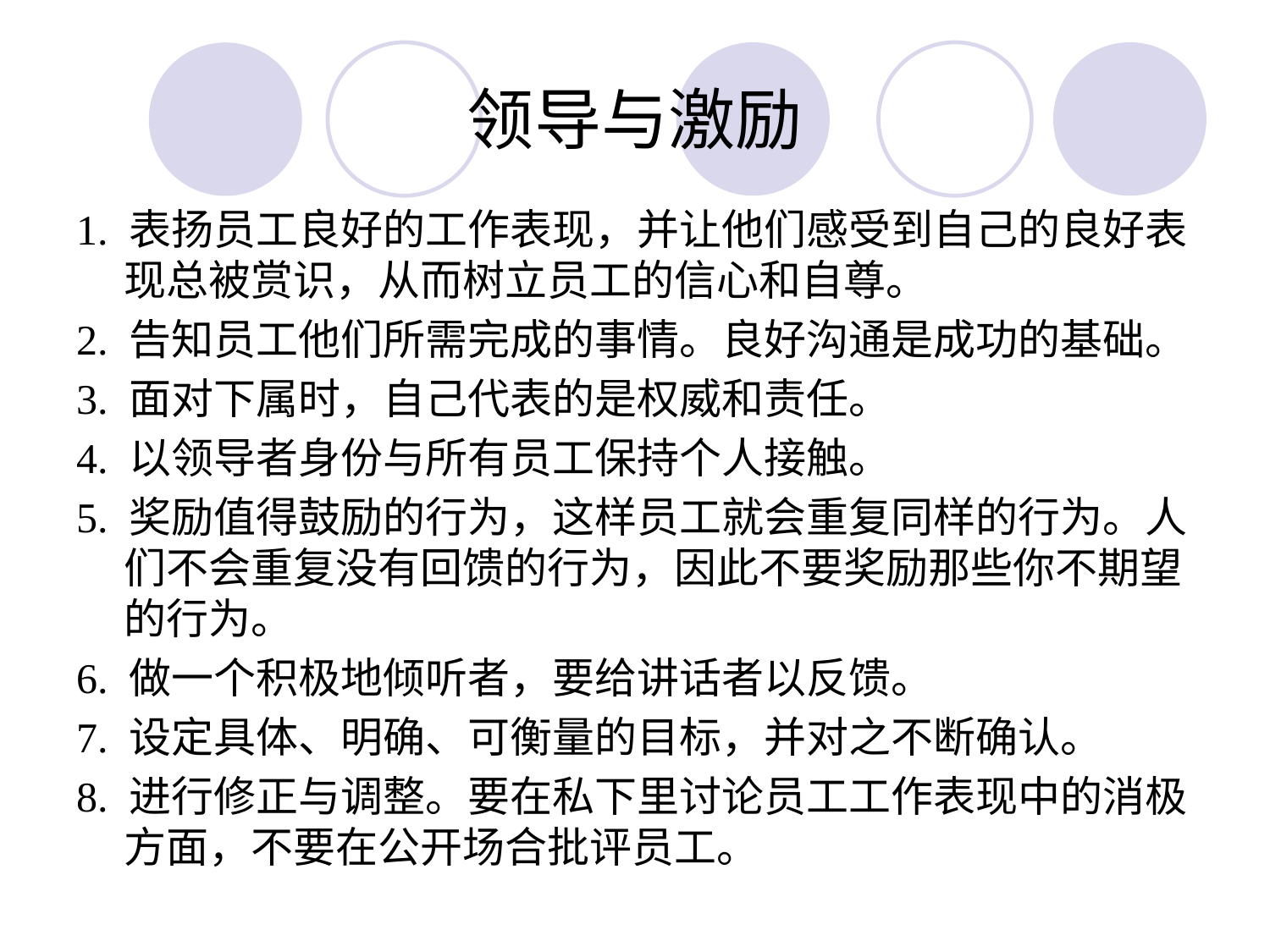

# 领导与激励
1. 表扬员工良好的工作表现，并让他们感受到自己的良好表现总被赏识，从而树立员工的信心和自尊。
2. 告知员工他们所需完成的事情。良好沟通是成功的基础。
3. 面对下属时，自己代表的是权威和责任。
4. 以领导者身份与所有员工保持个人接触。
5. 奖励值得鼓励的行为，这样员工就会重复同样的行为。人们不会重复没有回馈的行为，因此不要奖励那些你不期望的行为。
6. 做一个积极地倾听者，要给讲话者以反馈。
7. 设定具体、明确、可衡量的目标，并对之不断确认。
8. 进行修正与调整。要在私下里讨论员工工作表现中的消极方面，不要在公开场合批评员工。